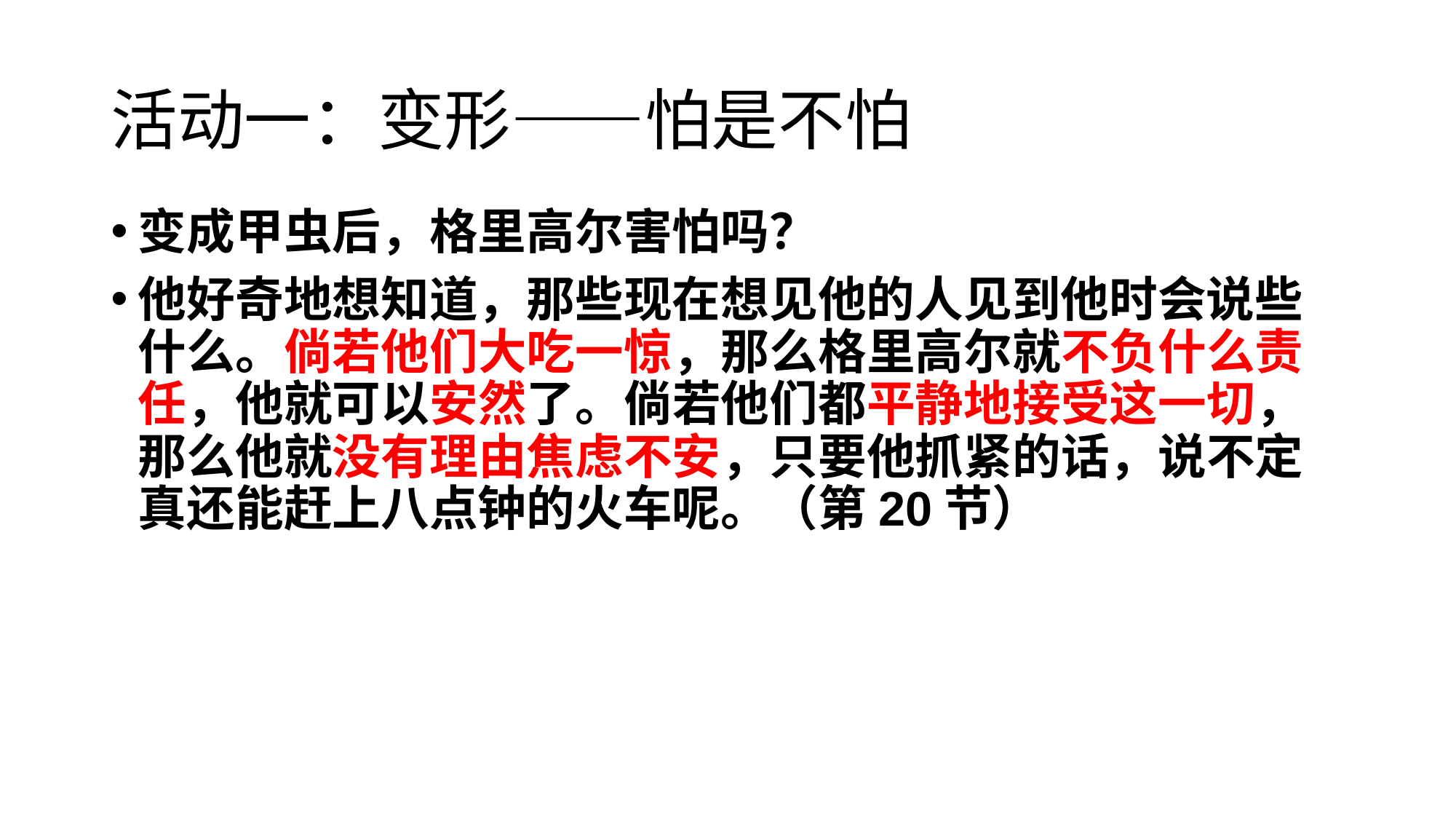

# 活动一：变形——怕是不怕
变成甲虫后，格里高尔害怕吗？
他好奇地想知道，那些现在想见他的人见到他时会说些什么。倘若他们大吃一惊，那么格里高尔就不负什么责任，他就可以安然了。倘若他们都平静地接受这一切，那么他就没有理由焦虑不安，只要他抓紧的话，说不定真还能赶上八点钟的火车呢。（第20节）